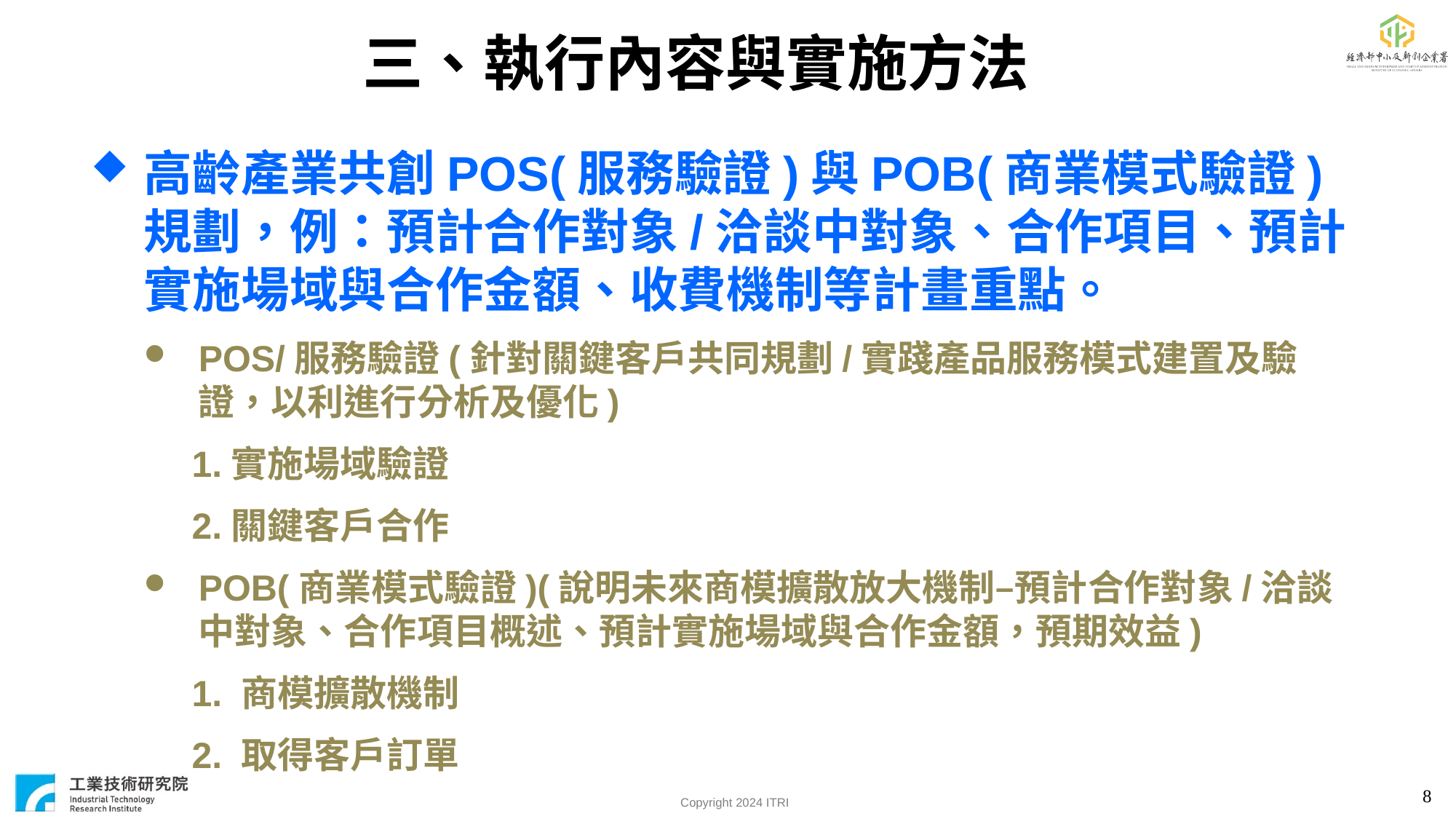

三、執行內容與實施方法
高齡產業共創POS(服務驗證)與POB(商業模式驗證)規劃，例：預計合作對象/洽談中對象、合作項目、預計實施場域與合作金額、收費機制等計畫重點。
POS/服務驗證(針對關鍵客戶共同規劃/實踐產品服務模式建置及驗證，以利進行分析及優化)
1.實施場域驗證
2.關鍵客戶合作
POB(商業模式驗證)(說明未來商模擴散放大機制–預計合作對象/洽談中對象、合作項目概述、預計實施場域與合作金額，預期效益)
1. 商模擴散機制
2. 取得客戶訂單
8